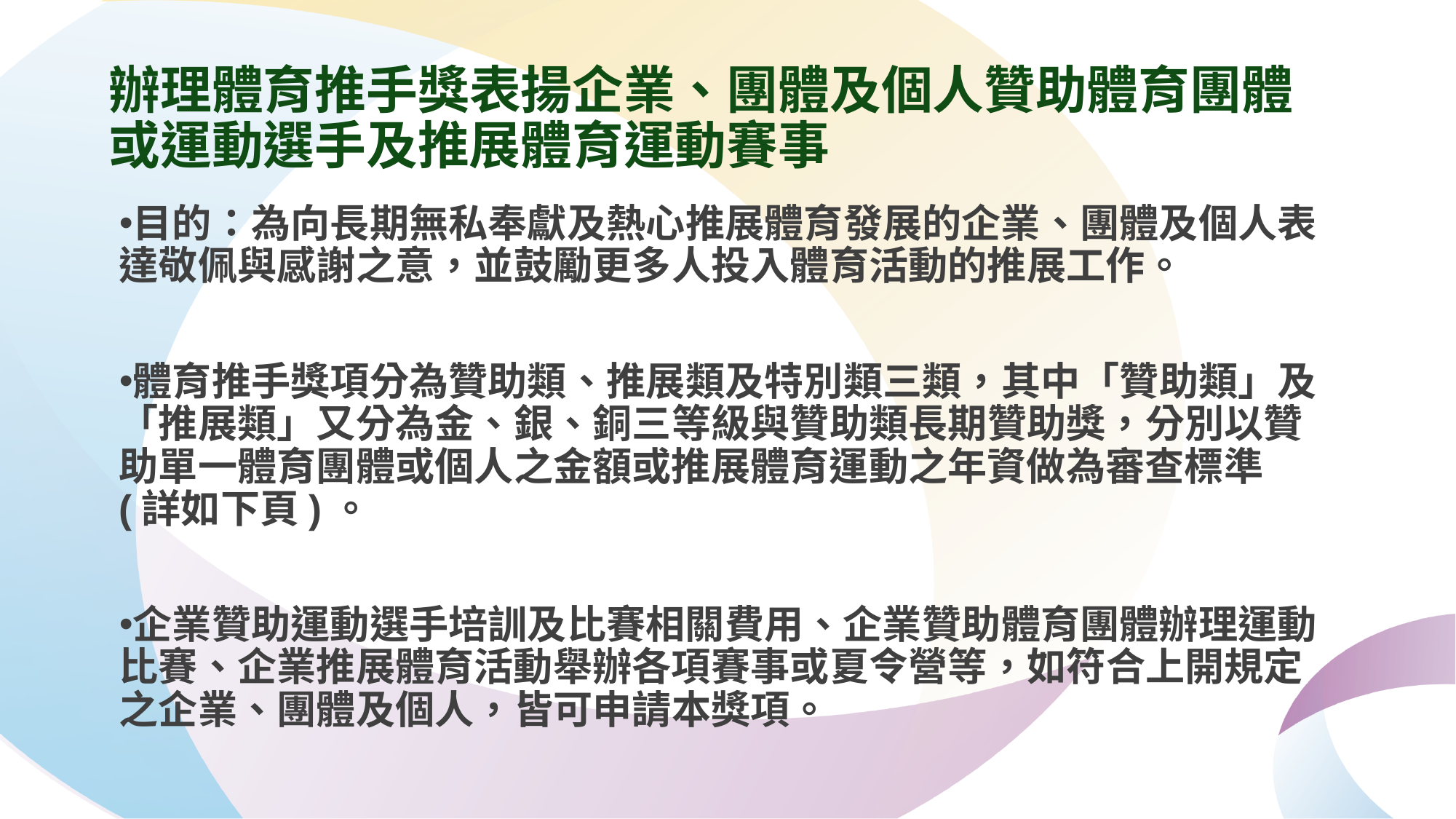

# 辦理體育推手獎表揚企業、團體及個人贊助體育團體或運動選手及推展體育運動賽事
目的：為向長期無私奉獻及熱心推展體育發展的企業、團體及個人表達敬佩與感謝之意，並鼓勵更多人投入體育活動的推展工作。

體育推手獎項分為贊助類、推展類及特別類三類，其中「贊助類」及「推展類」又分為金、銀、銅三等級與贊助類長期贊助獎，分別以贊助單一體育團體或個人之金額或推展體育運動之年資做為審查標準(詳如下頁)。

企業贊助運動選手培訓及比賽相關費用、企業贊助體育團體辦理運動比賽、企業推展體育活動舉辦各項賽事或夏令營等，如符合上開規定之企業、團體及個人，皆可申請本獎項。